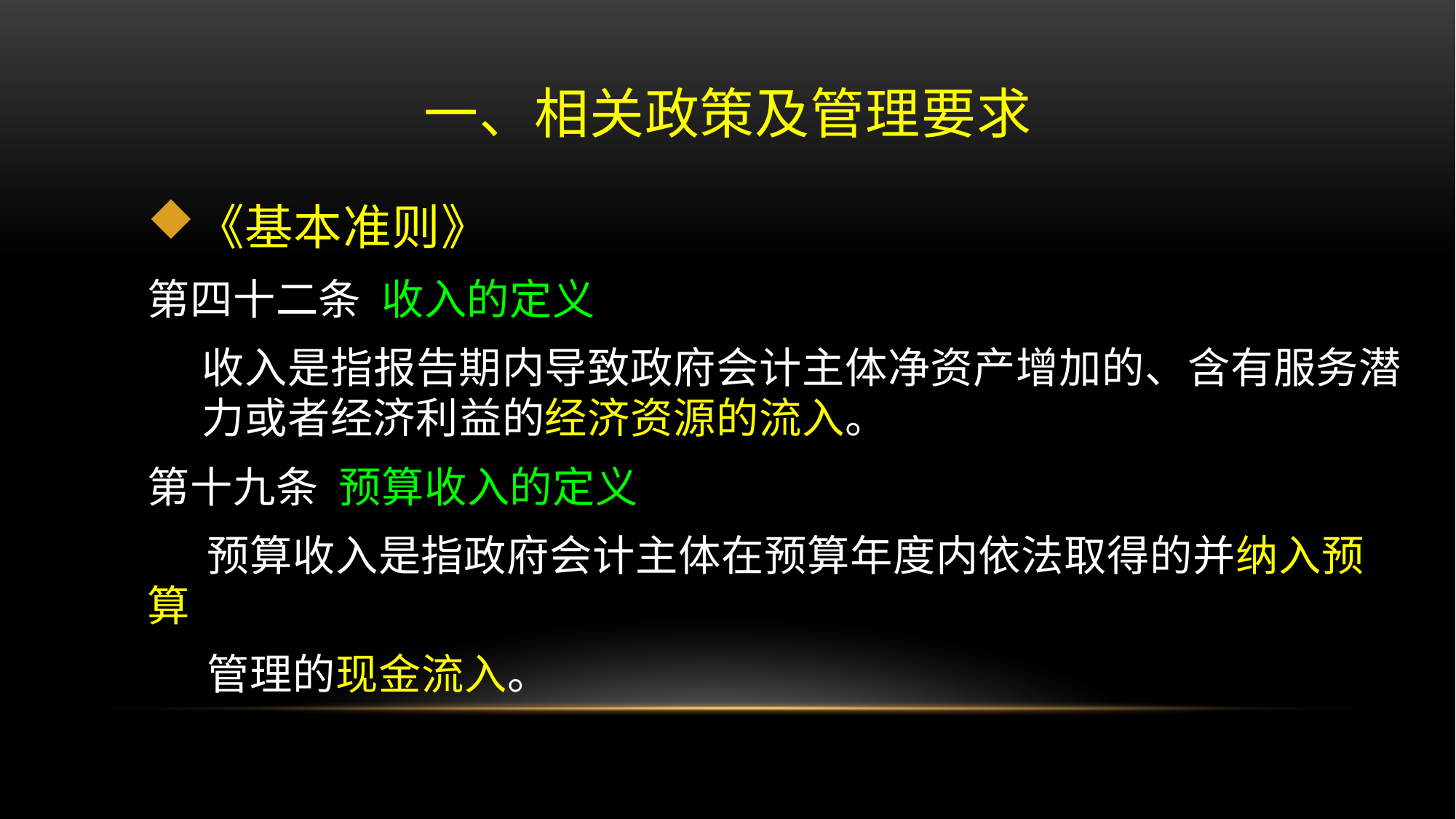

# 一、相关政策及管理要求
《基本准则》
第四十二条  收入的定义
收入是指报告期内导致政府会计主体净资产增加的、含有服务潜力或者经济利益的经济资源的流入。
第十九条  预算收入的定义
     预算收入是指政府会计主体在预算年度内依法取得的并纳入预算
     管理的现金流入。
41